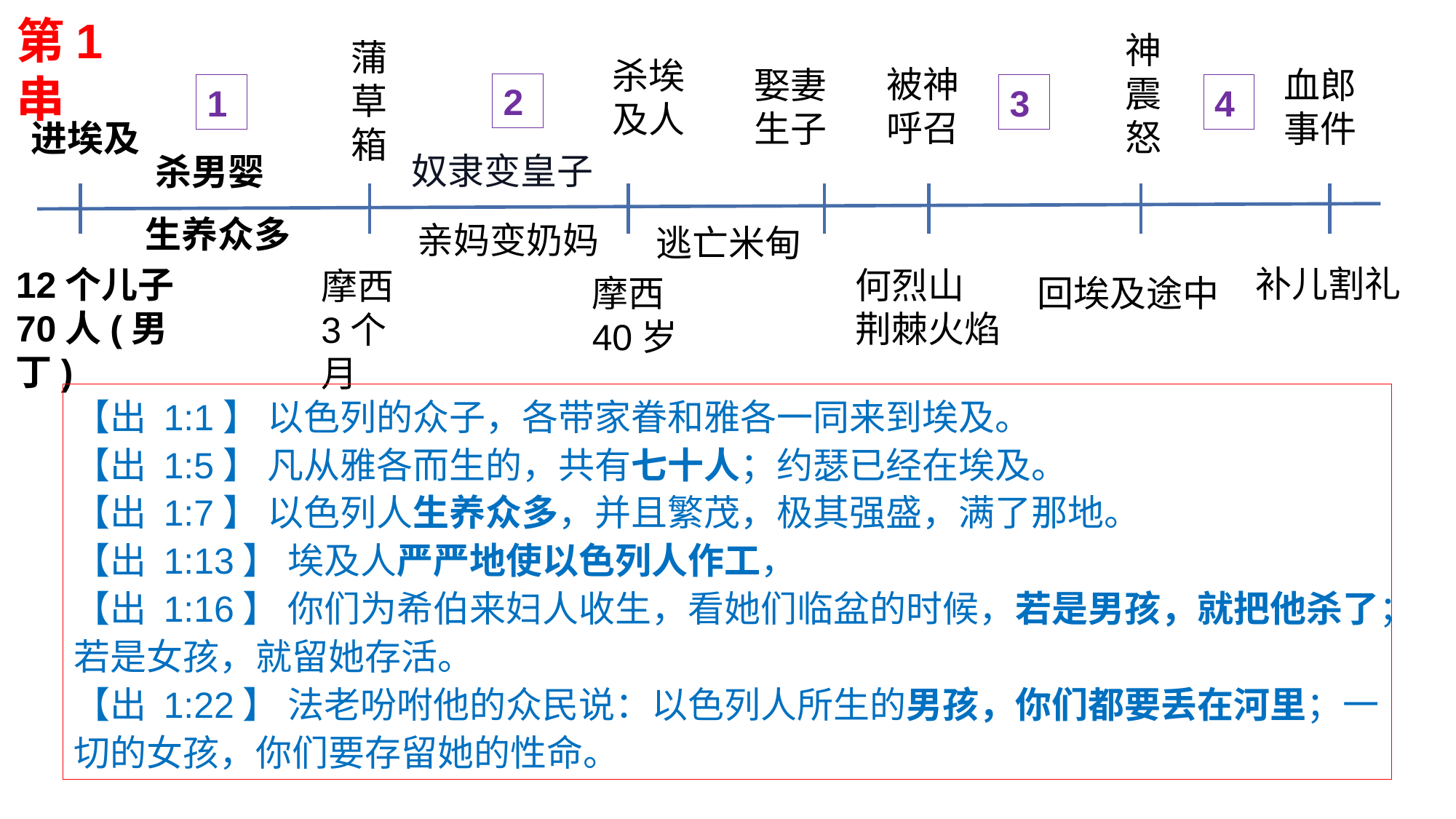

第1串
神震怒
蒲草箱
杀埃及人
被神呼召
娶妻生子
血郎事件
2
1
3
4
进埃及
奴隶变皇子
杀男婴
生养众多
亲妈变奶妈
逃亡米甸
补儿割礼
12个儿子
70人(男丁)
何烈山
荆棘火焰
摩西
3个月
摩西
40岁
回埃及途中
【出 1:1】 以色列的众子，各带家眷和雅各一同来到埃及。
【出 1:5】 凡从雅各而生的，共有七十人；约瑟已经在埃及。
【出 1:7】 以色列人生养众多，并且繁茂，极其强盛，满了那地。
【出 1:13】 埃及人严严地使以色列人作工，
【出 1:16】 你们为希伯来妇人收生，看她们临盆的时候，若是男孩，就把他杀了；若是女孩，就留她存活。
【出 1:22】 法老吩咐他的众民说：以色列人所生的男孩，你们都要丢在河里；一切的女孩，你们要存留她的性命。